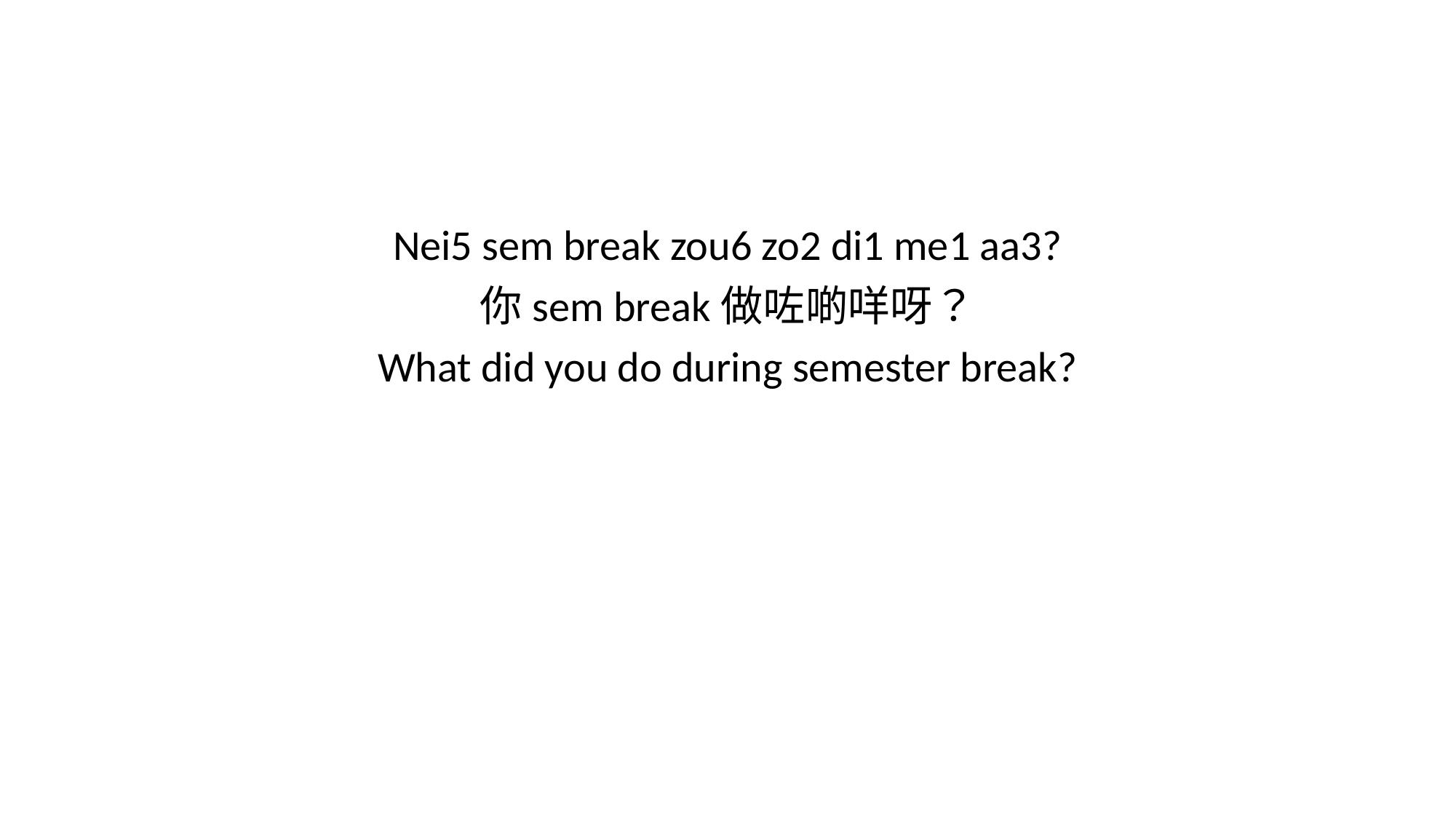

Nei5 sem break zou6 zo2 di1 me1 aa3?
你sem break做咗啲咩呀？
What did you do during semester break?